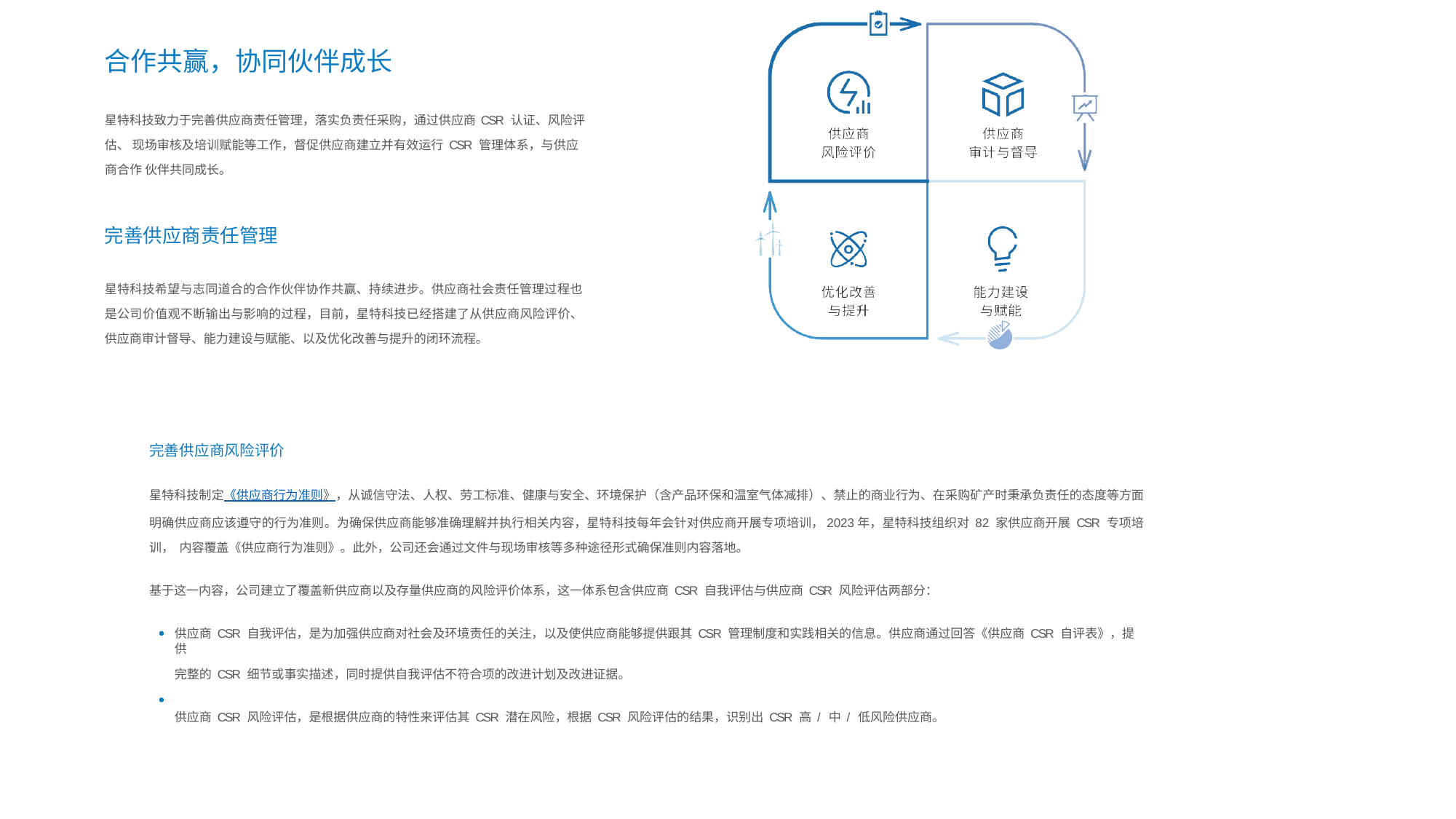

合作共赢，协同伙伴成长
星特科技致力于完善供应商责任管理，落实负责任采购，通过供应商CSR 认证、风险评估、 现场审核及培训赋能等工作，督促供应商建立并有效运行 CSR 管理体系，与供应商合作 伙伴共同成长。

完善供应商责任管理
星特科技希望与志同道合的合作伙伴协作共赢、持续进步。供应商社会责任管理过程也 是公司价值观不断输出与影响的过程，目前，星特科技已经搭建了从供应商风险评价、 供应商审计督导、能力建设与赋能、以及优化改善与提升的闭环流程。
完善供应商风险评价
星特科技制定《供应商行为准则》，从诚信守法、人权、劳工标准、健康与安全、环境保护（含产品环保和温室气体减排）、禁止的商业行为、在采购矿产时秉承负责任的态度等方面 明确供应商应该遵守的行为准则。为确保供应商能够准确理解并执行相关内容，星特科技每年会针对供应商开展专项培训，2023年，星特科技组织对 82 家供应商开展CSR 专项培训，  内容覆盖《供应商行为准则》。此外，公司还会通过文件与现场审核等多种途径形式确保准则内容落地。
基于这一内容，公司建立了覆盖新供应商以及存量供应商的风险评价体系，这一体系包含供应商 CSR 自我评估与供应商 CSR 风险评估两部分：
供应商 CSR 自我评估，是为加强供应商对社会及环境责任的关注，以及使供应商能够提供跟其 CSR 管理制度和实践相关的信息。供应商通过回答《供应商 CSR 自评表》，提供
完整的 CSR 细节或事实描述，同时提供自我评估不符合项的改进计划及改进证据。
供应商 CSR 风险评估，是根据供应商的特性来评估其 CSR 潜在风险，根据 CSR 风险评估的结果，识别出 CSR 高 / 中 / 低风险供应商。